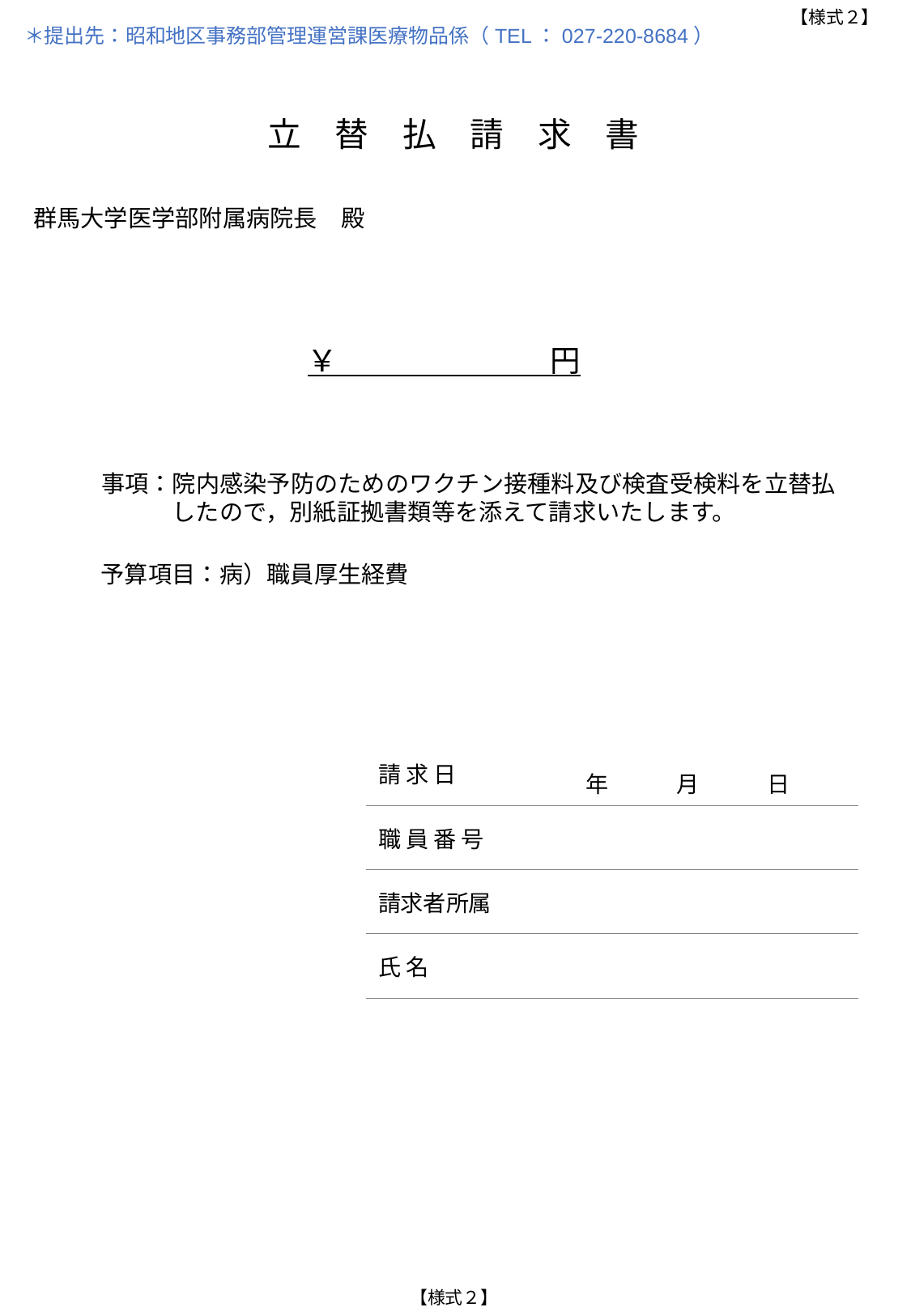

【様式２】
＊提出先：昭和地区事務部管理運営課医療物品係（TEL：027-220-8684）
立　替　払　請　求　書
群馬大学医学部附属病院長　殿
￥　　　　　　　円
事項：院内感染予防のためのワクチン接種料及び検査受検料を立替払したので，別紙証拠書類等を添えて請求いたします。
予算項目：病）職員厚生経費
| 請 求 日 | 年　　　月　　　日 |  |
| --- | --- | --- |
| 職 員 番 号 |  |  |
| 請求者所属 |  |  |
| 氏 名 |  |  |
【様式２】